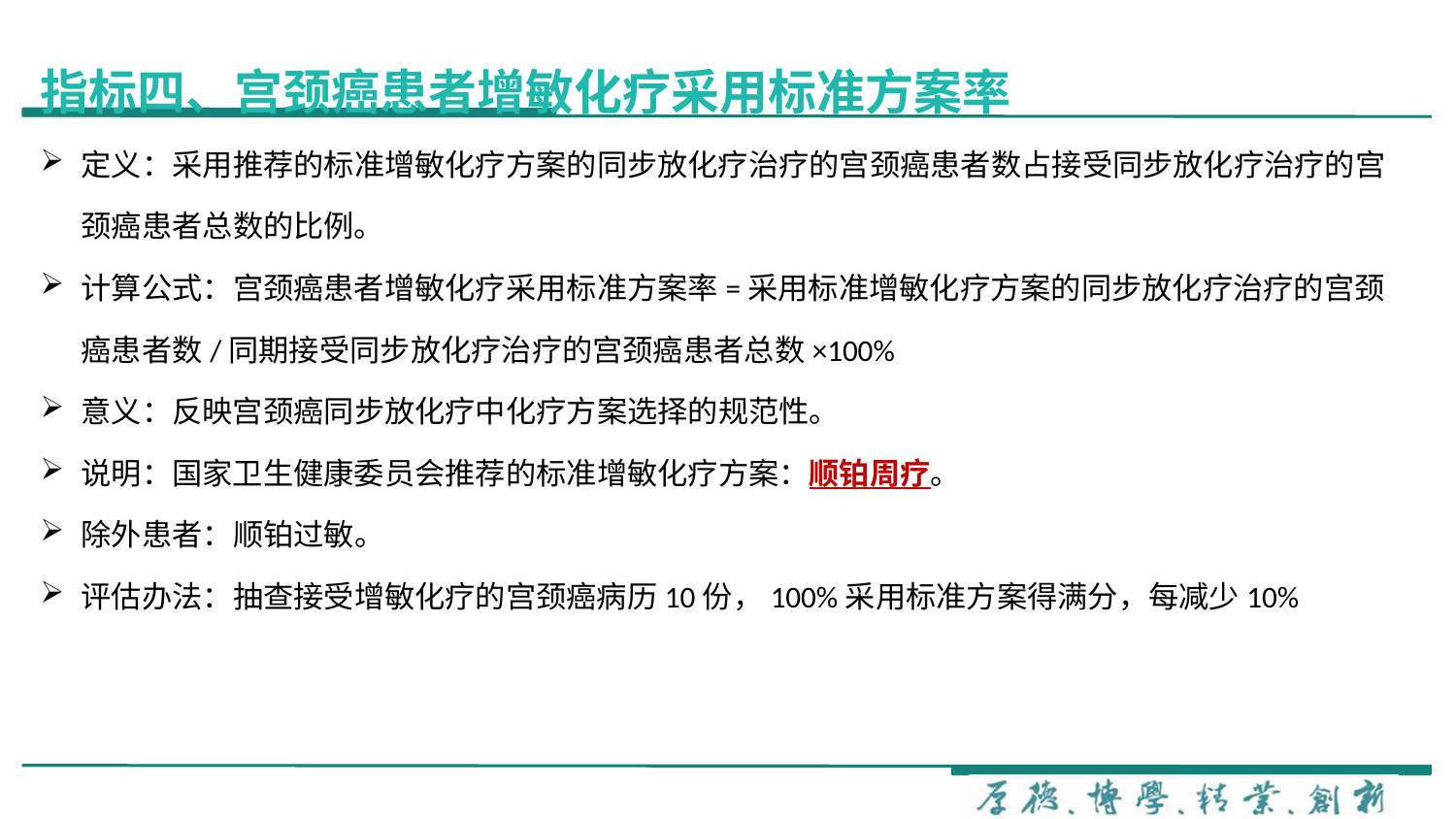

指标四、宫颈癌患者增敏化疗采用标准方案率
定义：采用推荐的标准增敏化疗方案的同步放化疗治疗的宫颈癌患者数占接受同步放化疗治疗的宫颈癌患者总数的比例。
计算公式：宫颈癌患者增敏化疗采用标准方案率=采用标准增敏化疗方案的同步放化疗治疗的宫颈癌患者数/同期接受同步放化疗治疗的宫颈癌患者总数×100%
意义：反映宫颈癌同步放化疗中化疗方案选择的规范性。
说明：国家卫生健康委员会推荐的标准增敏化疗方案：顺铂周疗。
除外患者：顺铂过敏。
评估办法：抽查接受增敏化疗的宫颈癌病历10份，100%采用标准方案得满分，每减少10%